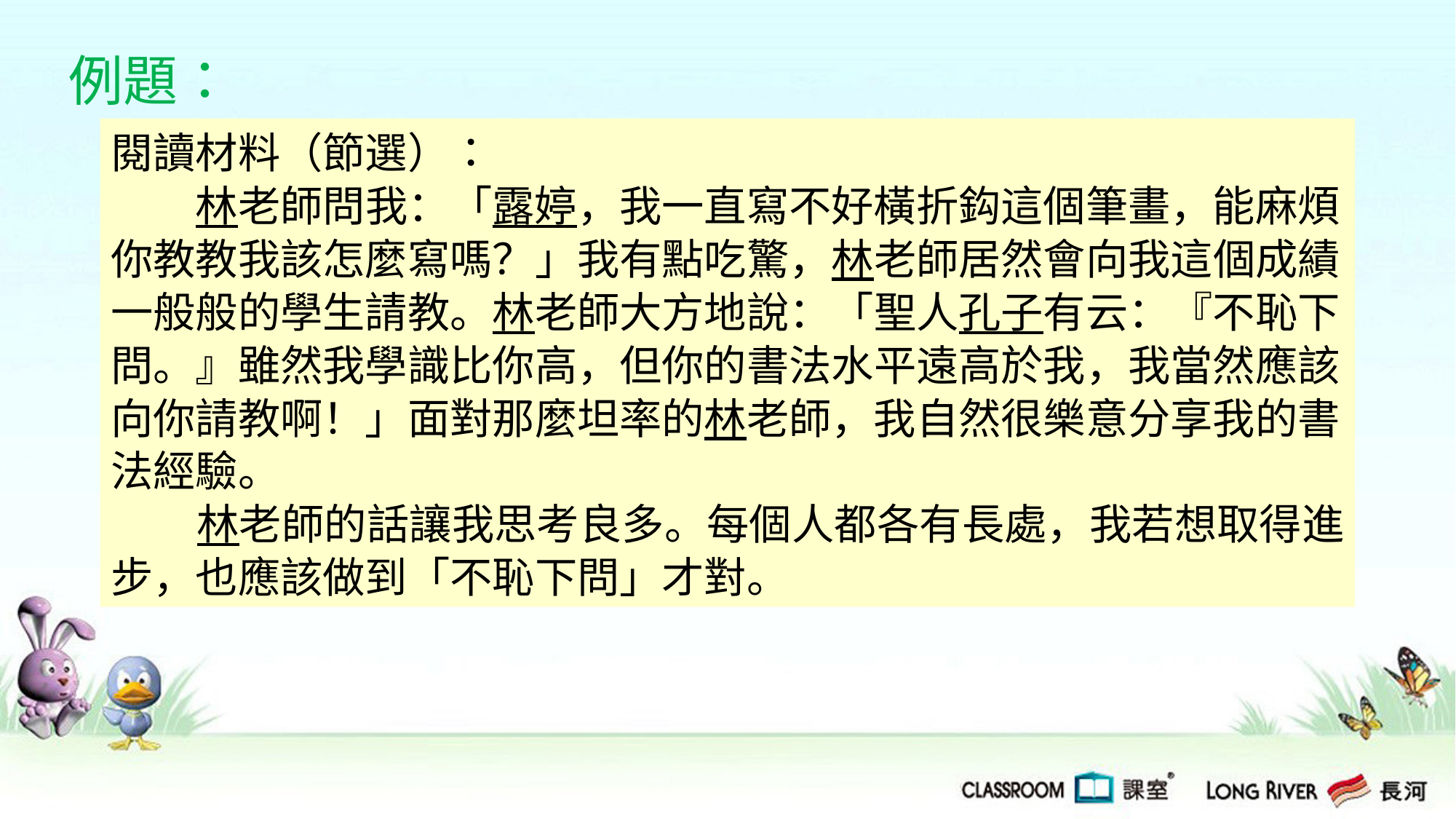

例題：
閱讀材料（節選）：
　　林老師問我：「露婷，我一直寫不好橫折鈎這個筆畫，能麻煩你教教我該怎麼寫嗎？」我有點吃驚，林老師居然會向我這個成績一般般的學生請教。林老師大方地說：「聖人孔子有云：『不恥下問。』雖然我學識比你高，但你的書法水平遠高於我，我當然應該向你請教啊！」面對那麼坦率的林老師，我自然很樂意分享我的書法經驗。
林老師的話讓我思考良多。每個人都各有長處，我若想取得進步，也應該做到「不恥下問」才對。